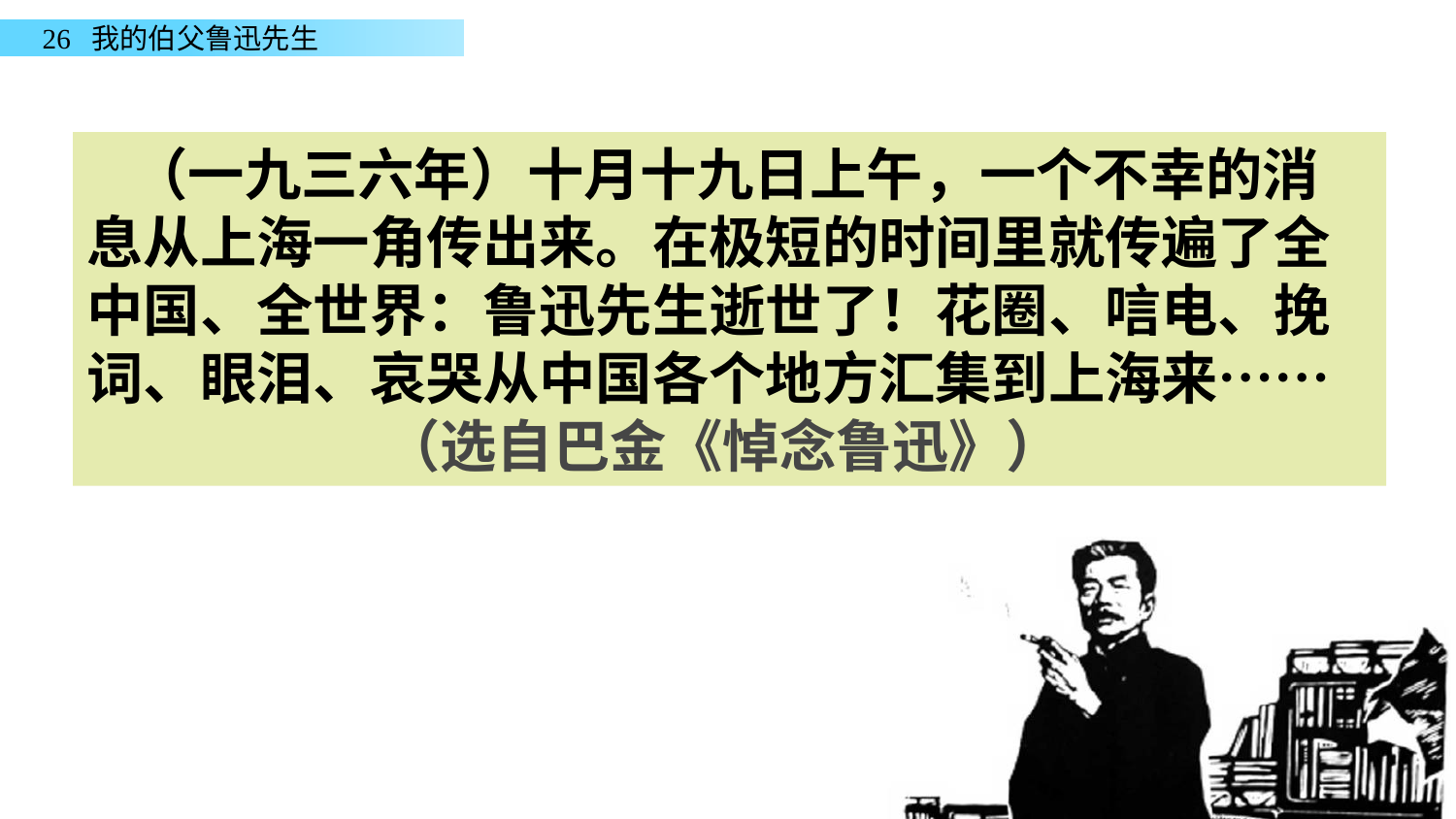

（一九三六年）十月十九日上午，一个不幸的消息从上海一角传出来。在极短的时间里就传遍了全中国、全世界：鲁迅先生逝世了！花圈、唁电、挽词、眼泪、哀哭从中国各个地方汇集到上海来……
                      （选自巴金《悼念鲁迅》）